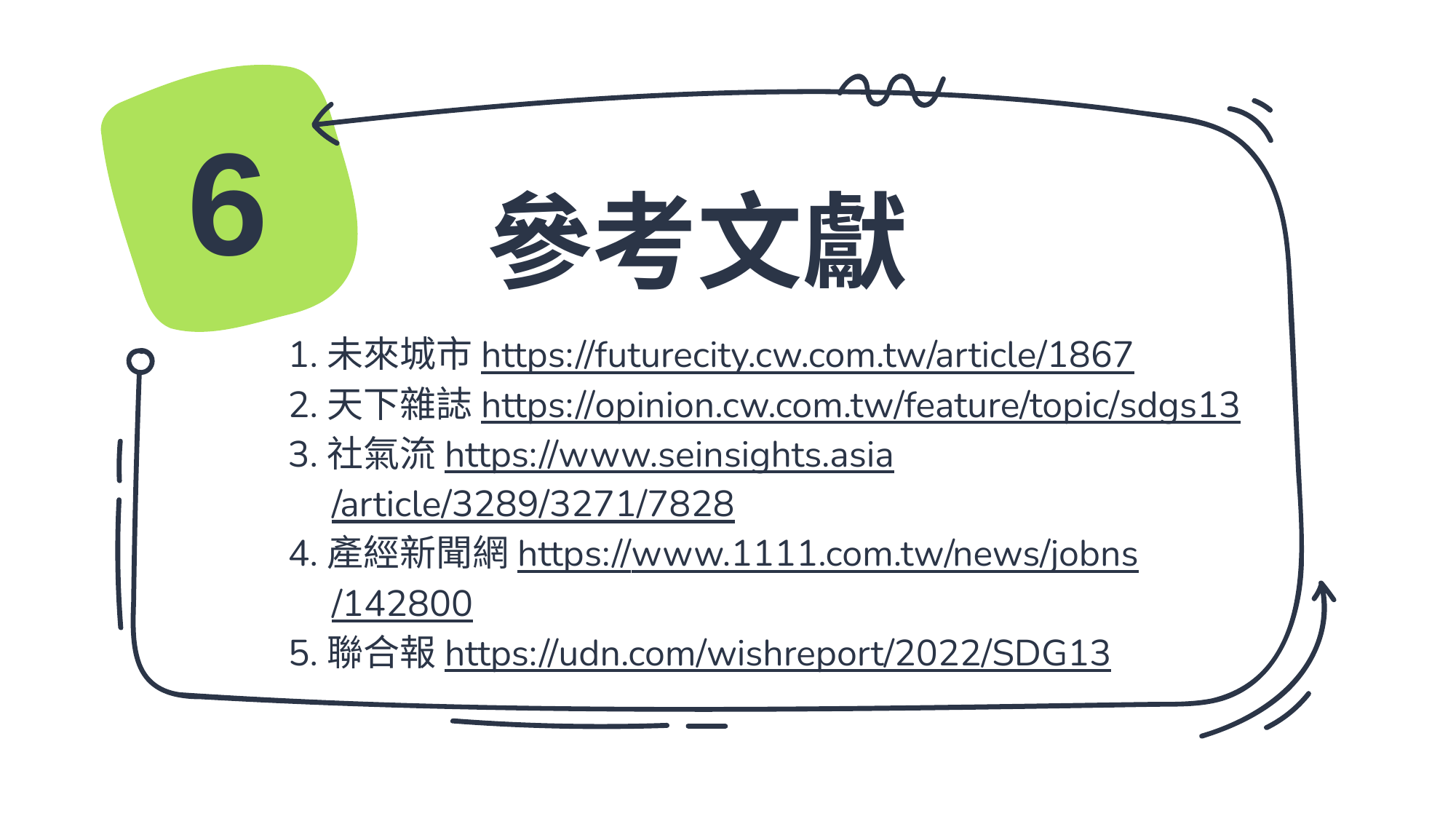

6
# 參考文獻
1.未來城市https://futurecity.cw.com.tw/article/1867
2.天下雜誌https://opinion.cw.com.tw/feature/topic/sdgs13
3.社氣流https://www.seinsights.asia/article/3289/3271/7828
4.產經新聞網https://www.1111.com.tw/news/jobns/142800
5.聯合報https://udn.com/wishreport/2022/SDG13